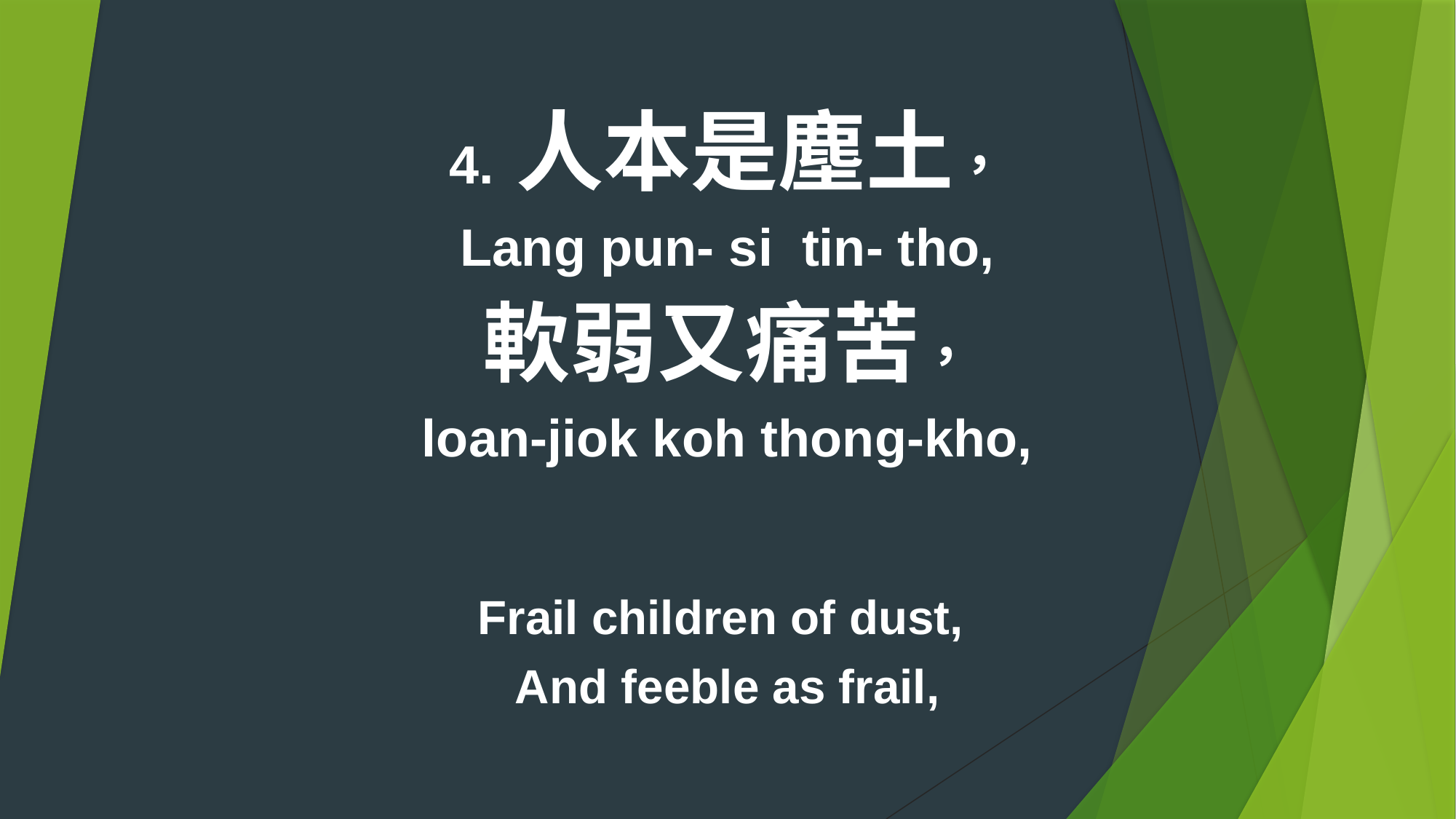

4. 人本是塵土，
Lang pun- si  tin- tho,
軟弱又痛苦，
loan-jiok koh thong-kho,

Frail children of dust,
And feeble as frail,